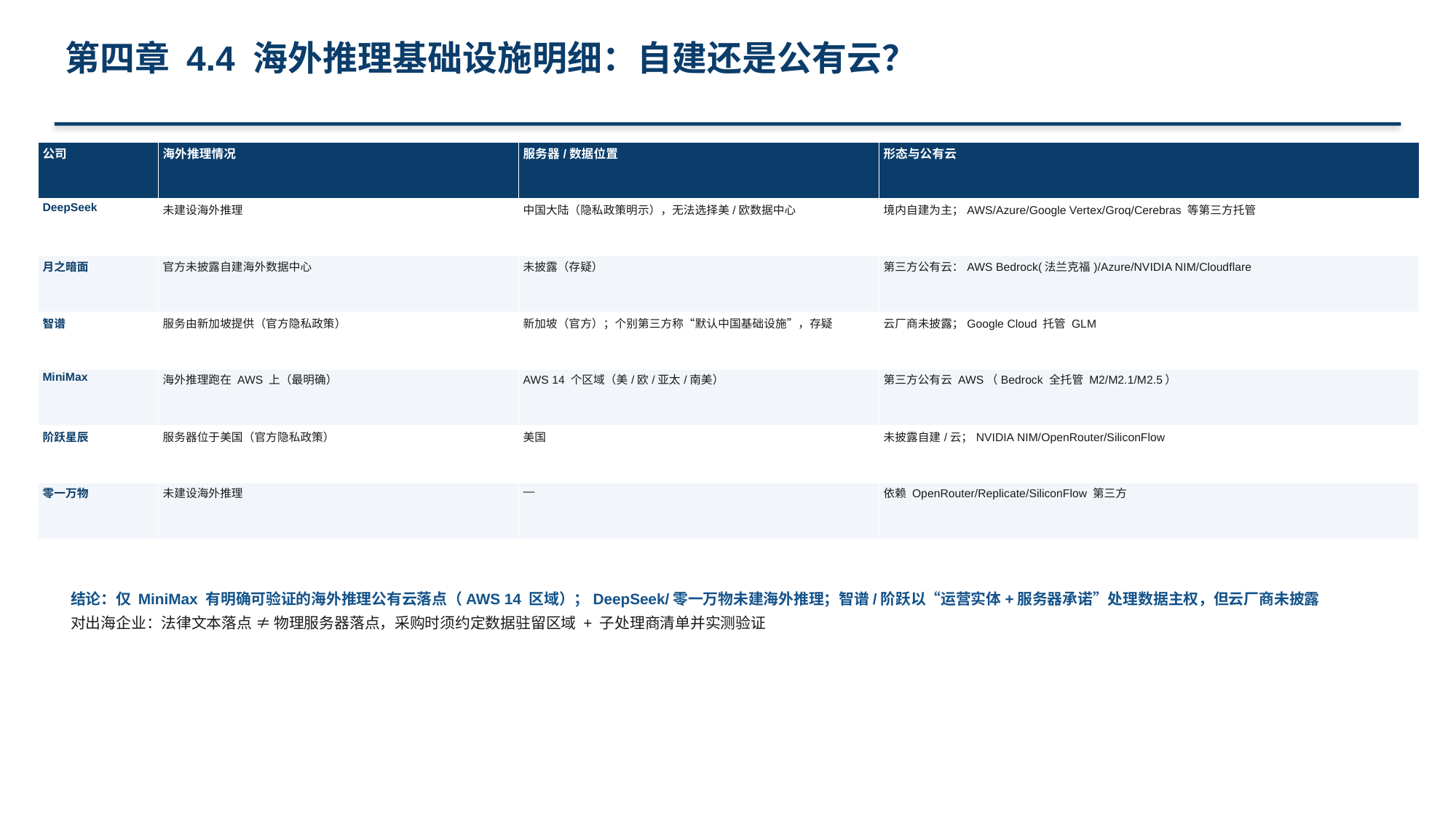

第四章 4.4 海外推理基础设施明细：自建还是公有云？

| 公司 | 海外推理情况 | 服务器/数据位置 | 形态与公有云 |
| --- | --- | --- | --- |
| DeepSeek | 未建设海外推理 | 中国大陆（隐私政策明示），无法选择美/欧数据中心 | 境内自建为主；AWS/Azure/Google Vertex/Groq/Cerebras 等第三方托管 |
| 月之暗面 | 官方未披露自建海外数据中心 | 未披露（存疑） | 第三方公有云：AWS Bedrock(法兰克福)/Azure/NVIDIA NIM/Cloudflare |
| 智谱 | 服务由新加坡提供（官方隐私政策） | 新加坡（官方）；个别第三方称“默认中国基础设施”，存疑 | 云厂商未披露；Google Cloud 托管 GLM |
| MiniMax | 海外推理跑在 AWS 上（最明确） | AWS 14 个区域（美/欧/亚太/南美） | 第三方公有云 AWS（Bedrock 全托管 M2/M2.1/M2.5） |
| 阶跃星辰 | 服务器位于美国（官方隐私政策） | 美国 | 未披露自建/云；NVIDIA NIM/OpenRouter/SiliconFlow |
| 零一万物 | 未建设海外推理 | — | 依赖 OpenRouter/Replicate/SiliconFlow 第三方 |
结论：仅 MiniMax 有明确可验证的海外推理公有云落点（AWS 14 区域）；DeepSeek/零一万物未建海外推理；智谱/阶跃以“运营实体+服务器承诺”处理数据主权，但云厂商未披露
对出海企业：法律文本落点 ≠ 物理服务器落点，采购时须约定数据驻留区域 + 子处理商清单并实测验证